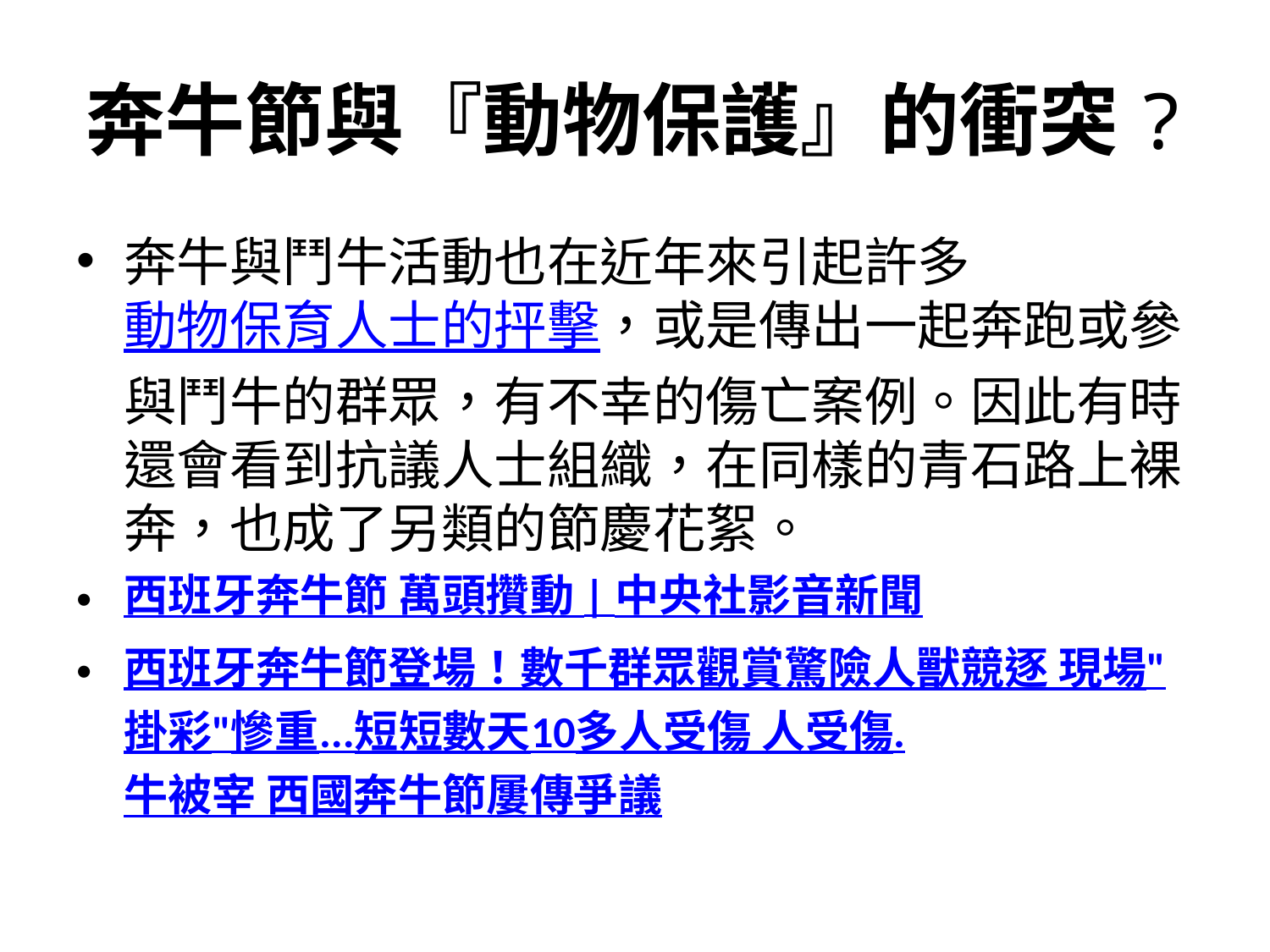

# 奔牛節與『動物保護』的衝突?
奔牛與鬥牛活動也在近年來引起許多動物保育人士的抨擊，或是傳出一起奔跑或參與鬥牛的群眾，有不幸的傷亡案例。因此有時還會看到抗議人士組織，在同樣的青石路上裸奔，也成了另類的節慶花絮。
西班牙奔牛節 萬頭攢動 | 中央社影音新聞
西班牙奔牛節登場！數千群眾觀賞驚險人獸競逐 現場"掛彩"慘重...短短數天10多人受傷 人受傷.牛被宰 西國奔牛節屢傳爭議